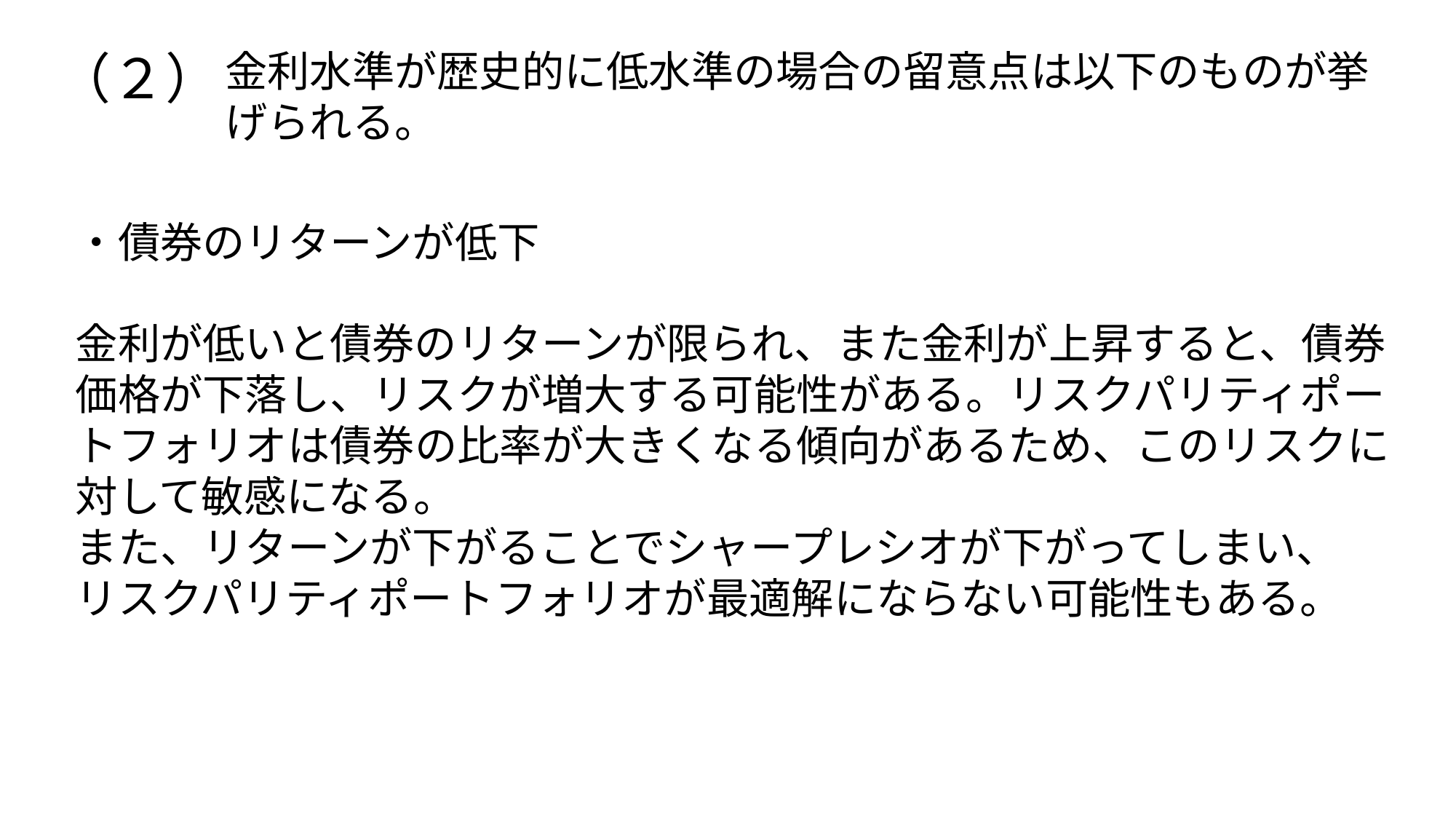

（２）
金利水準が歴史的に低水準の場合の留意点は以下のものが挙げられる。

・債券のリターンが低下

金利が低いと債券のリターンが限られ、また金利が上昇すると、債券価格が下落し、リスクが増大する可能性がある。リスクパリティポートフォリオは債券の比率が大きくなる傾向があるため、このリスクに対して敏感になる。
また、リターンが下がることでシャープレシオが下がってしまい、
リスクパリティポートフォリオが最適解にならない可能性もある。